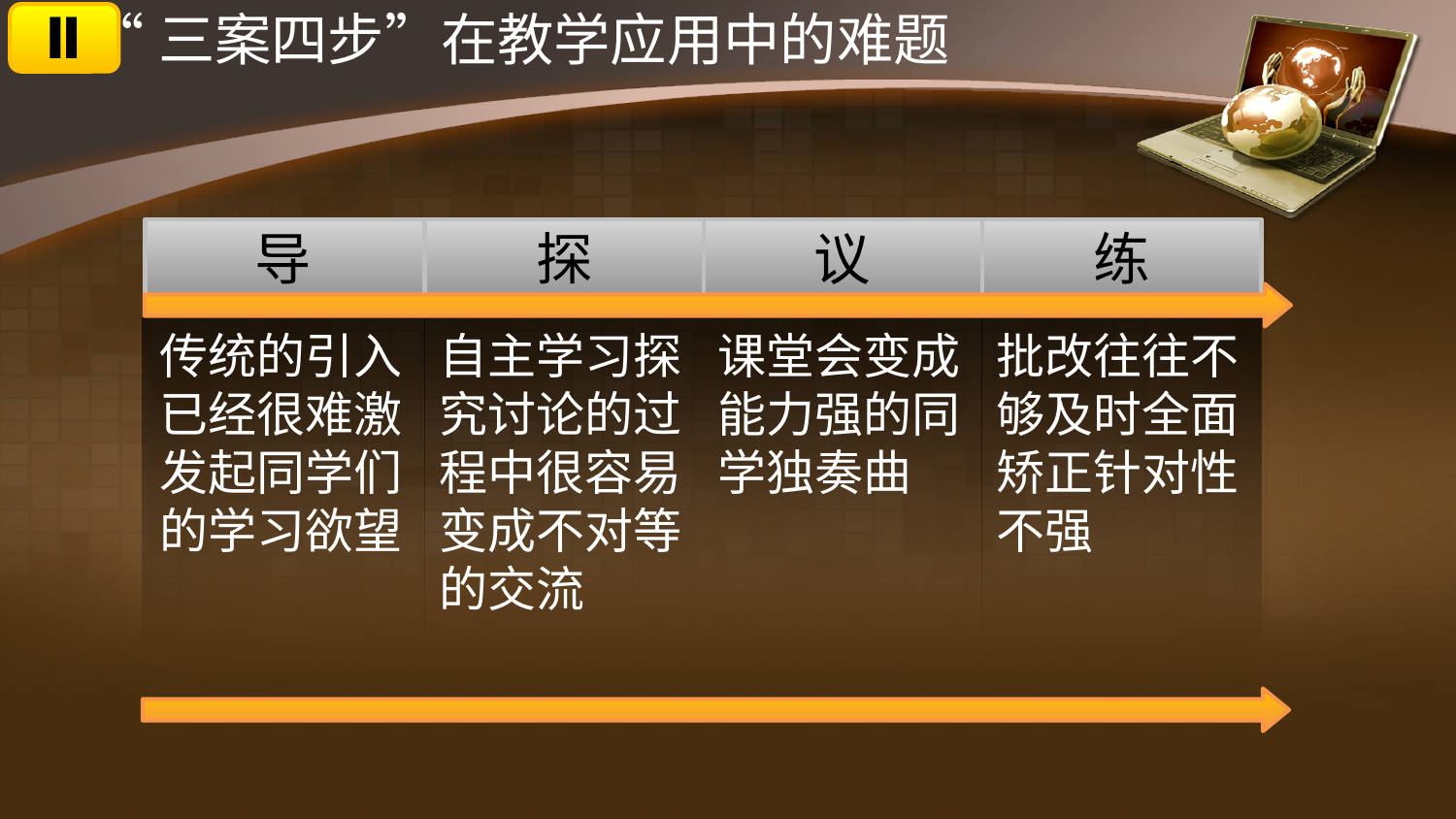

Ⅱ
““三案四步”在教学应用中的难题

练
导
探
议

传统的引入已经很难激发起同学们的学习欲望
自主学习探究讨论的过程中很容易变成不对等的交流

课堂会变成能力强的同学独奏曲

批改往往不够及时全面矫正针对性不强